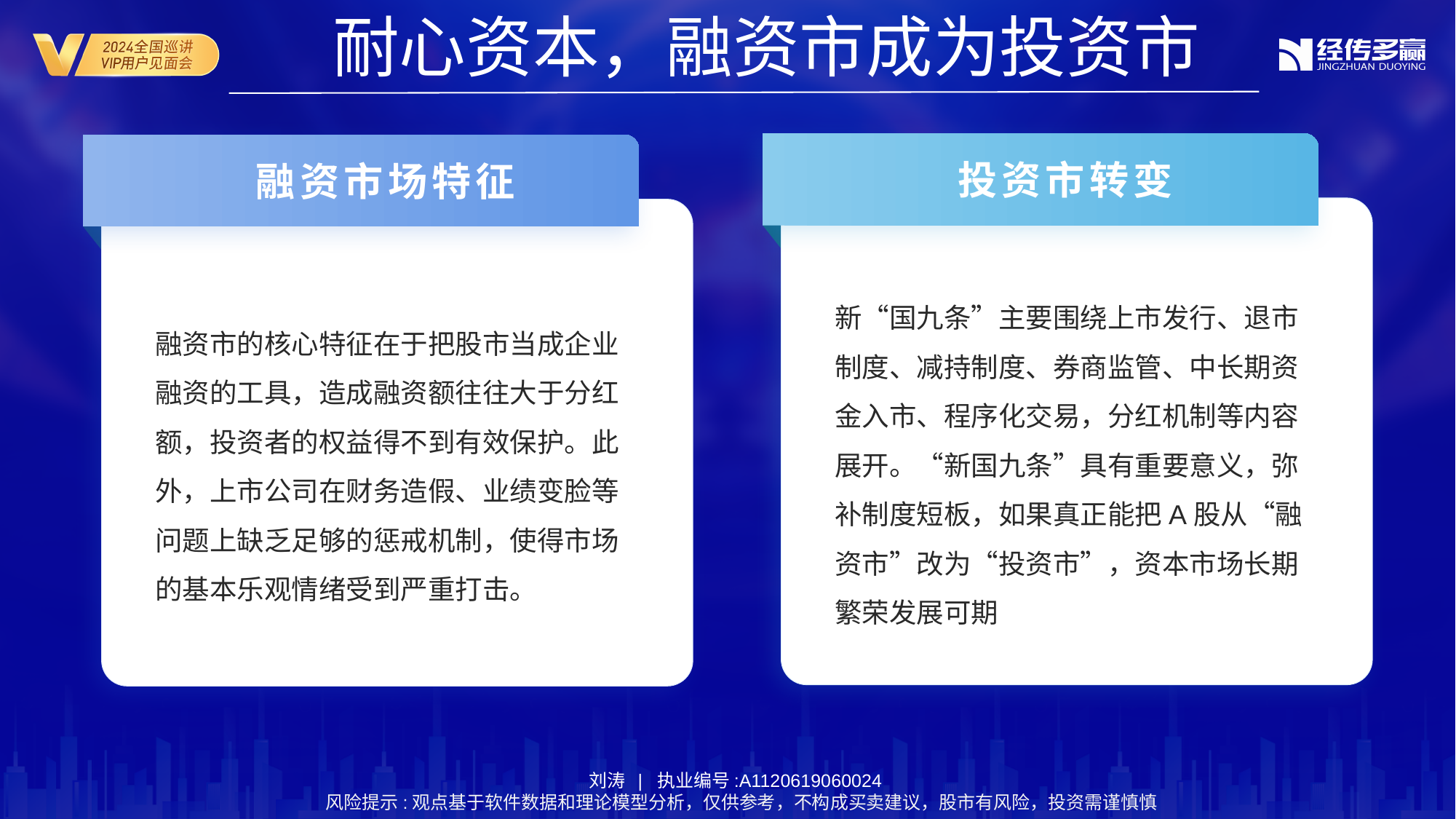

耐心资本，融资市成为投资市
投资市转变
融资市场特征
新“国九条”主要围绕上市发行、退市制度、减持制度、券商监管、中长期资金入市、程序化交易，分红机制等内容展开。“新国九条”具有重要意义，弥补制度短板，如果真正能把A股从“融资市”改为“投资市”，资本市场长期繁荣发展可期
融资市的核心特征在于把股市当成企业融资的工具，造成融资额往往大于分红额，投资者的权益得不到有效保护。此外，上市公司在财务造假、业绩变脸等问题上缺乏足够的惩戒机制，使得市场的基本乐观情绪受到严重打击。

刘涛  |  执业编号:A1120619060024
  风险提示:观点基于软件数据和理论模型分析，仅供参考，不构成买卖建议，股市有风险，投资需谨慎慎